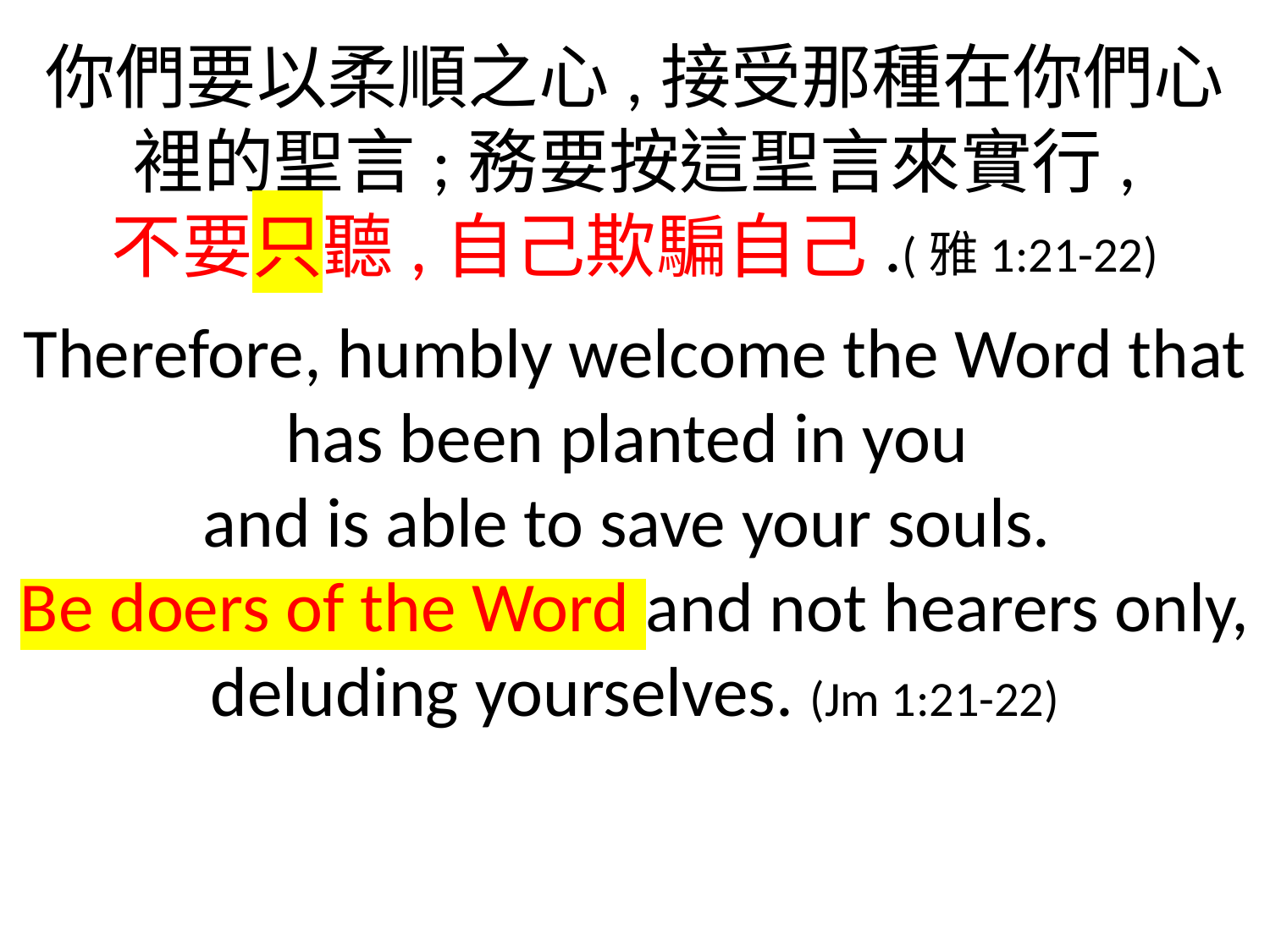

你們要以柔順之心,接受那種在你們心裡的聖言;務要按這聖言來實行,
不要只聽,自己欺騙自己.(雅1:21-22)
Therefore, humbly welcome the Word that has been planted in you
and is able to save your souls.
Be doers of the Word and not hearers only, deluding yourselves. (Jm 1:21-22)